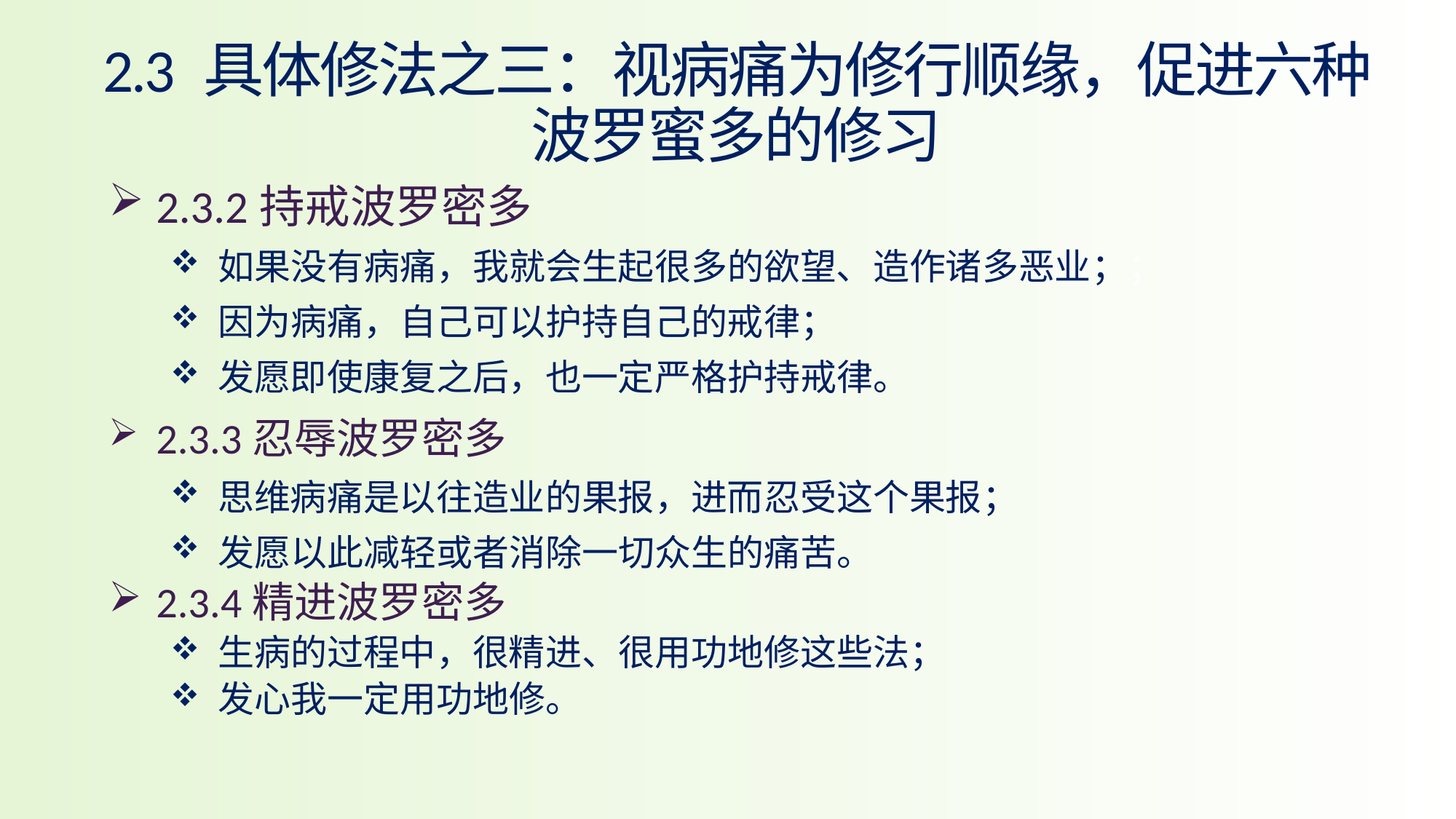

2.3 具体修法之三：视病痛为修行顺缘，促进六种波罗蜜多的修习
2.3.2持戒波罗密多
如果没有病痛，我就会生起很多的欲望、造作诸多恶业；；
因为病痛，自己可以护持自己的戒律；
发愿即使康复之后，也一定严格护持戒律。
2.3.3忍辱波罗密多
思维病痛是以往造业的果报，进而忍受这个果报；
发愿以此减轻或者消除一切众生的痛苦。
2.3.4精进波罗密多
生病的过程中，很精进、很用功地修这些法；
发心我一定用功地修。